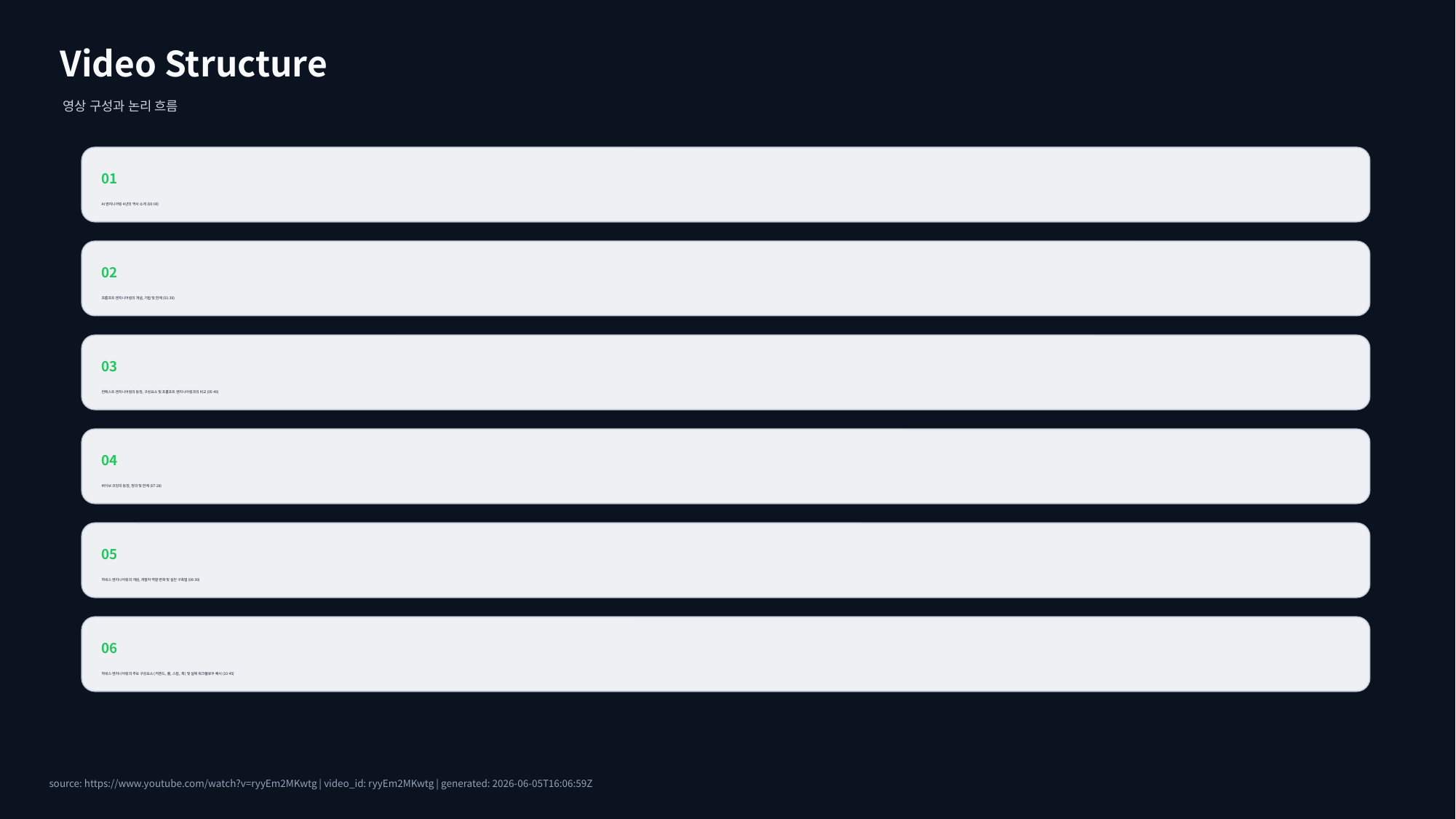

Video Structure
영상 구성과 논리 흐름

01
AI 엔지니어링 4년의 역사 소개 (00:00)

02
프롬프트 엔지니어링의 개념, 기법 및 한계 (01:39)

03
컨텍스트 엔지니어링의 등장, 구성요소 및 프롬프트 엔지니어링과의 비교 (05:49)

04
바이브 코딩의 등장, 정의 및 한계 (07:28)

05
하네스 엔지니어링의 개념, 개발자 역할 변화 및 실전 구축법 (08:39)

06
하네스 엔지니어링의 주요 구성요소 (커맨드, 룰, 스킬, 훅) 및 실제 워크플로우 예시 (10:45)
source: https://www.youtube.com/watch?v=ryyEm2MKwtg | video_id: ryyEm2MKwtg | generated: 2026-06-05T16:06:59Z